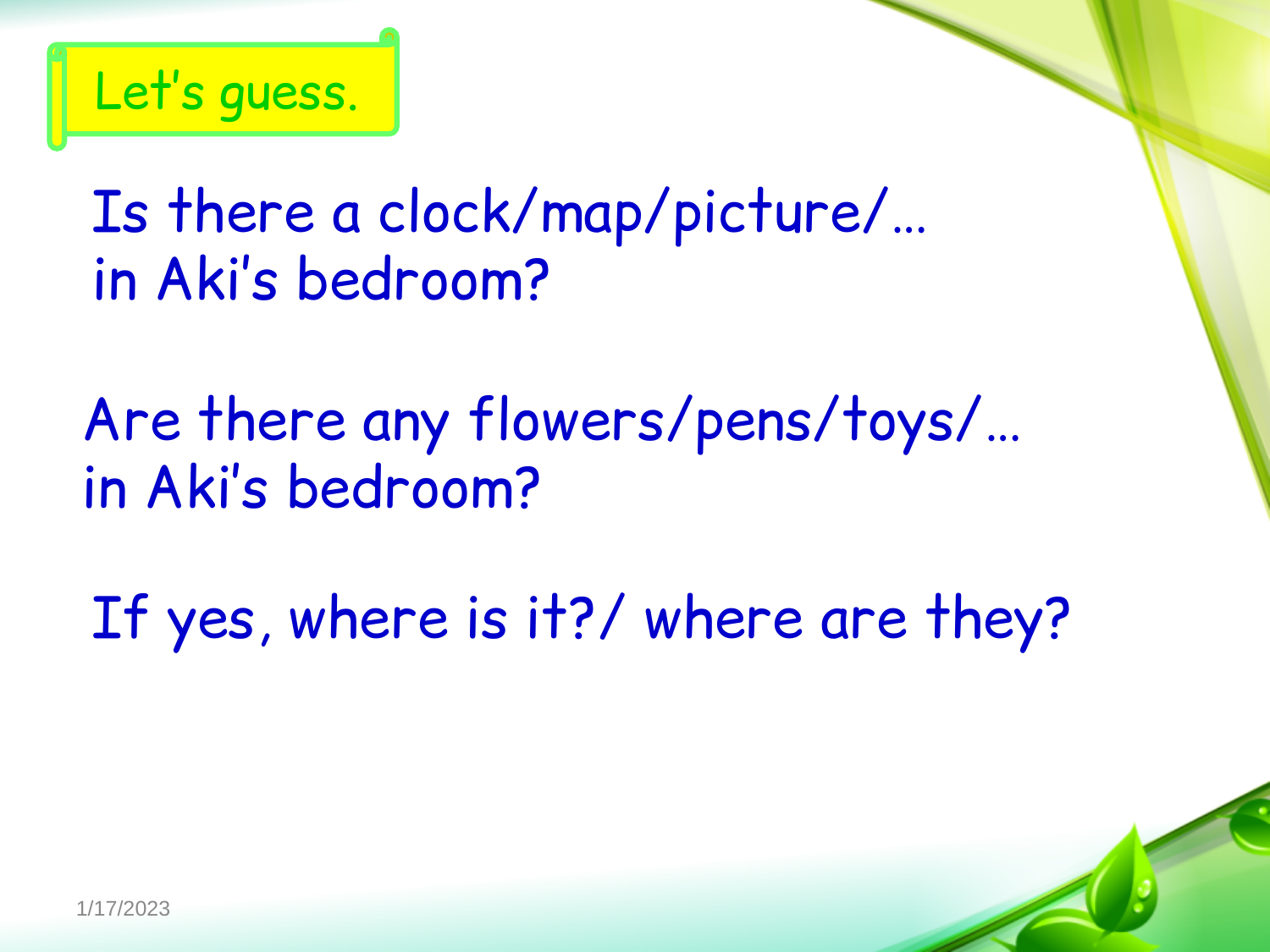

Let’s guess.
拓展想象：
让学生在想象Aki卧室的其他物品的过程中运用 语言。
如：
There is a bike in the desk./…
Is there a clock/map/picture/…
in Aki’s bedroom?
Are there any flowers/pens/toys/…
in Aki’s bedroom?
If yes, where is it?/ where are they?
1/17/2023